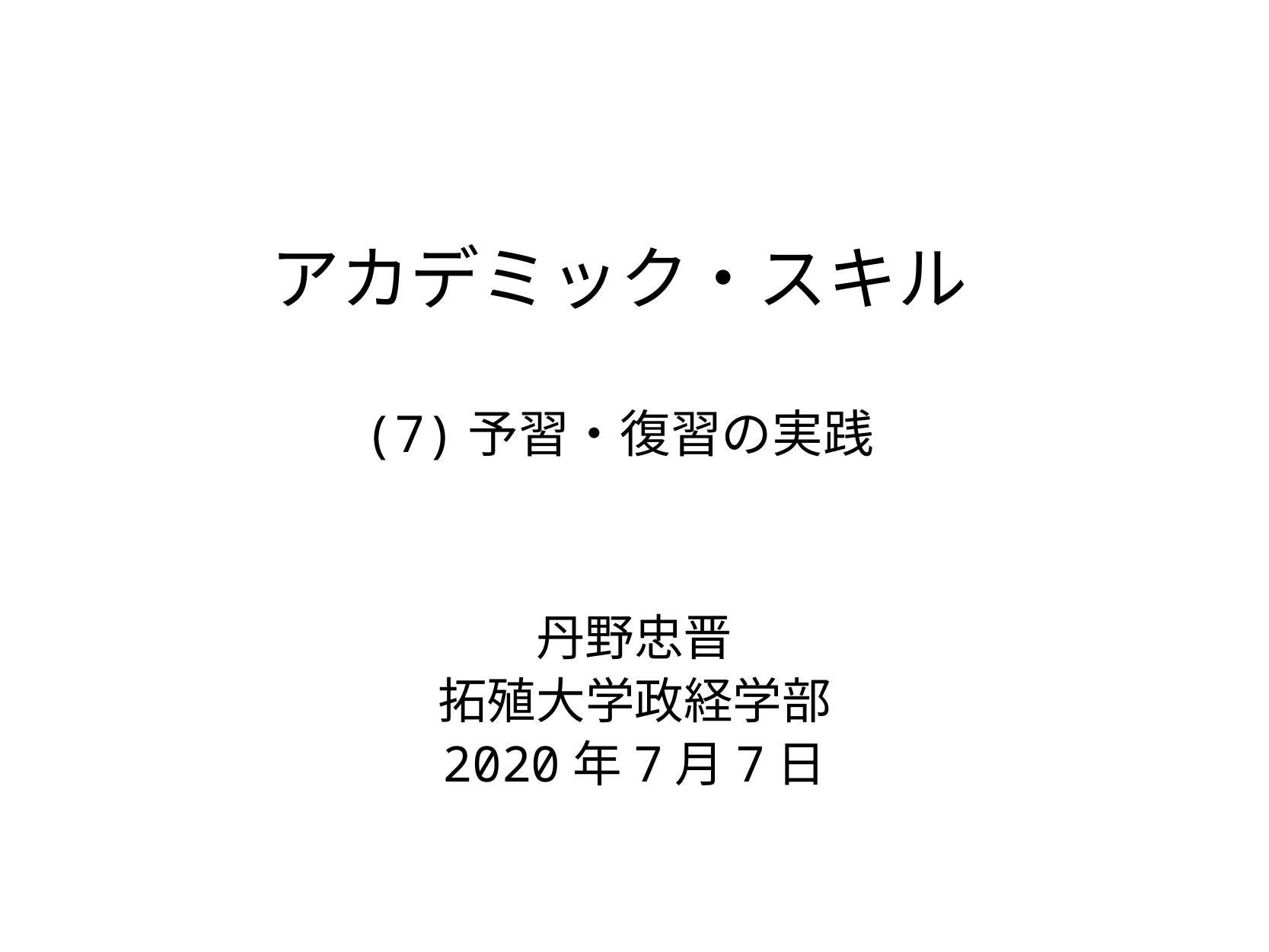

# アカデミック・スキル (7)予習・復習の実践

丹野忠晋
拓殖大学政経学部
2020年7月7日